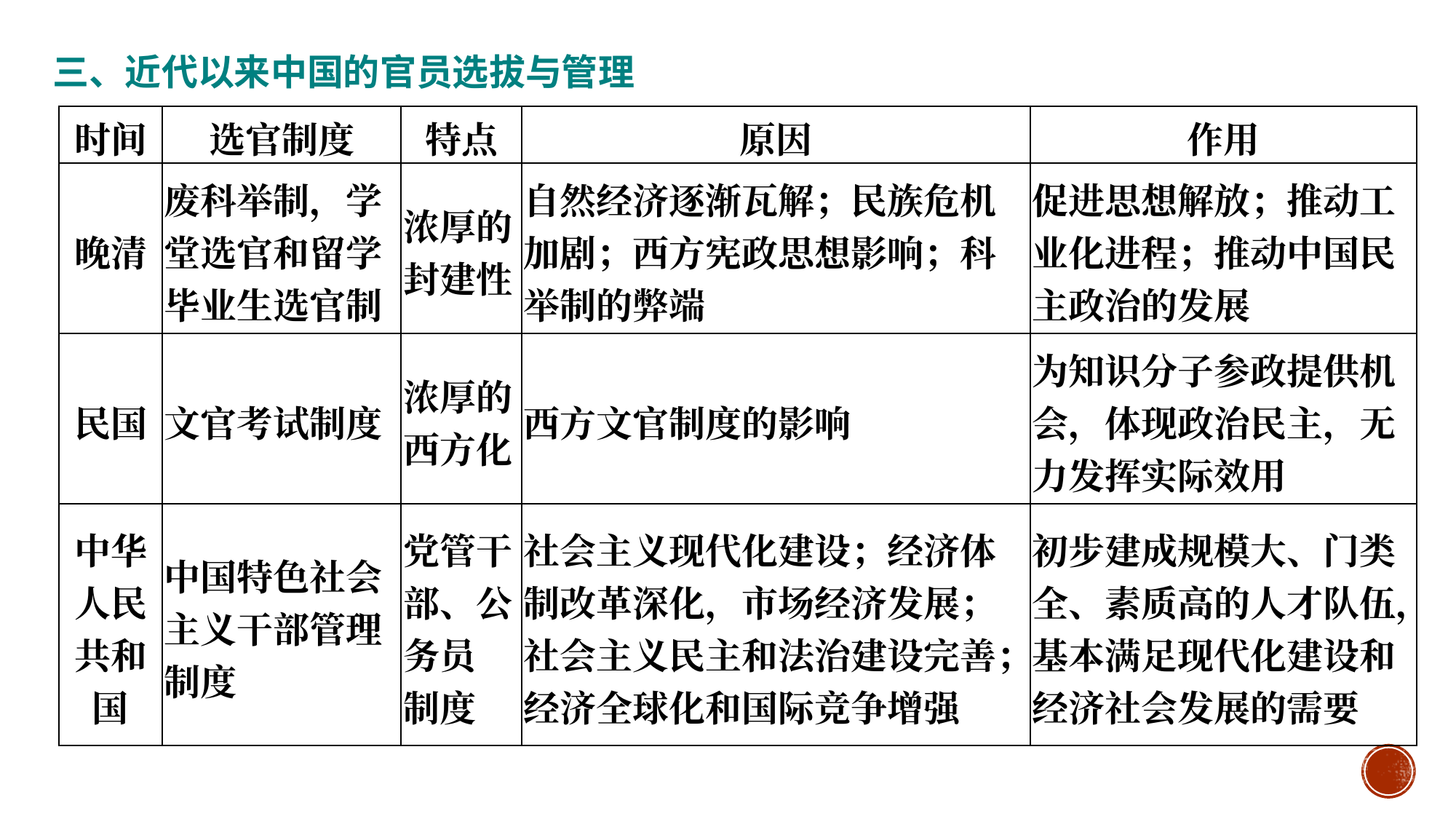

三、近代以来中国的官员选拔与管理
#
| 时间 | 选官制度 | 特点 | 原因 | 作用 |
| --- | --- | --- | --- | --- |
| 晚清 | 废科举制，学堂选官和留学毕业生选官制 | 浓厚的 封建性 | 自然经济逐渐瓦解；民族危机加剧；西方宪政思想影响；科举制的弊端 | 促进思想解放；推动工业化进程；推动中国民主政治的发展 |
| 民国 | 文官考试制度 | 浓厚的 西方化 | 西方文官制度的影响 | 为知识分子参政提供机会，体现政治民主，无力发挥实际效用 |
| 中华 人民 共和 国 | 中国特色社会主义干部管理制度 | 党管干 部、公 务员 制度 | 社会主义现代化建设；经济体制改革深化，市场经济发展；社会主义民主和法治建设完善；经济全球化和国际竞争增强 | 初步建成规模大、门类全、素质高的人才队伍，基本满足现代化建设和经济社会发展的需要 |